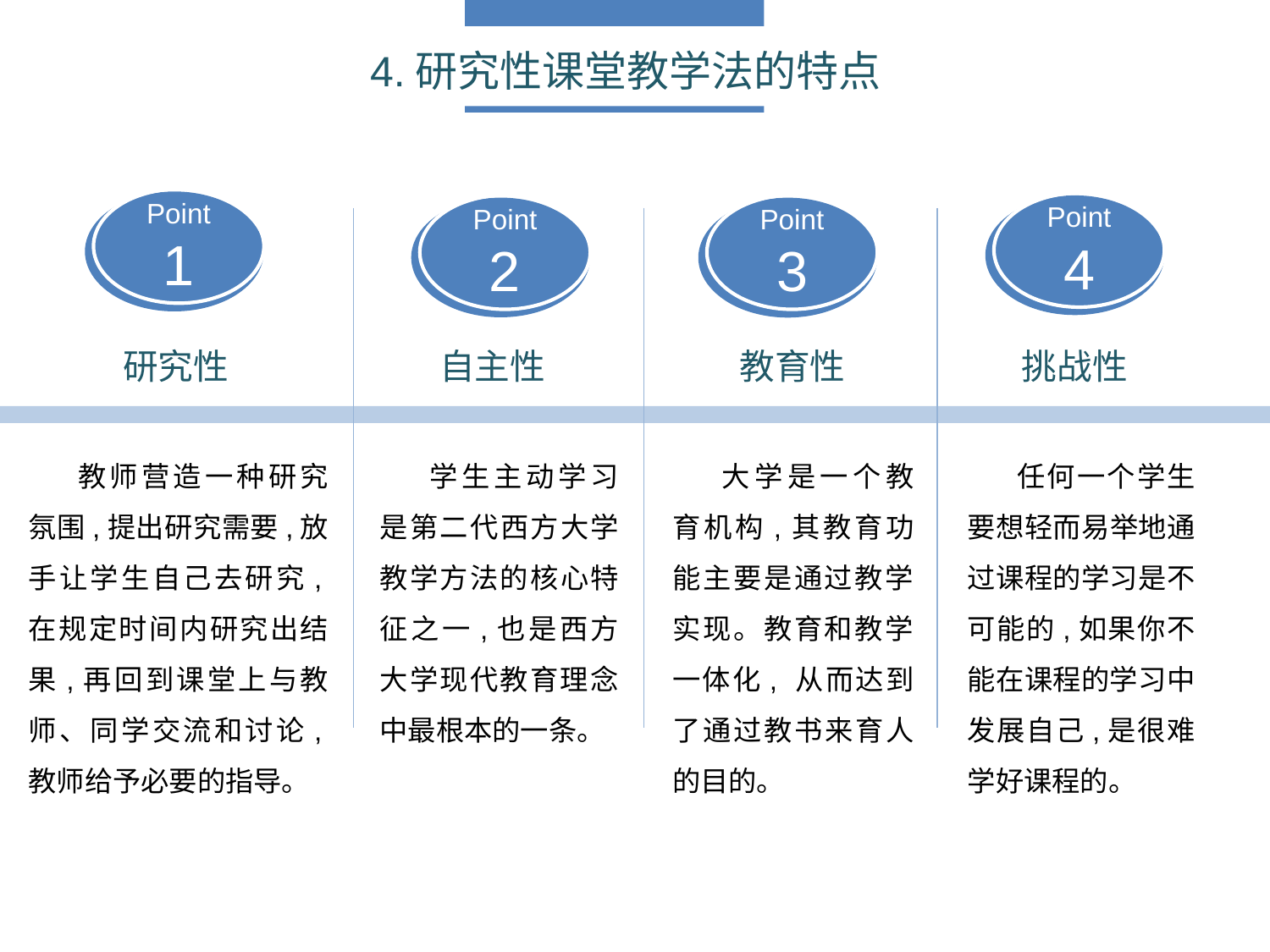

4.研究性课堂教学法的特点

Point1

研究性
教师营造一种研究氛围,提出研究需要,放手让学生自己去研究,在规定时间内研究出结果,再回到课堂上与教师、同学交流和讨论,教师给予必要的指导。
Point4

挑战性
任何一个学生要想轻而易举地通过课程的学习是不可能的,如果你不能在课程的学习中发展自己,是很难学好课程的。
Point2

自主性
学生主动学习是第二代西方大学教学方法的核心特征之一,也是西方大学现代教育理念中最根本的一条。
Point3

教育性
大学是一个教育机构,其教育功能主要是通过教学实现。教育和教学一体化, 从而达到了通过教书来育人的目的。